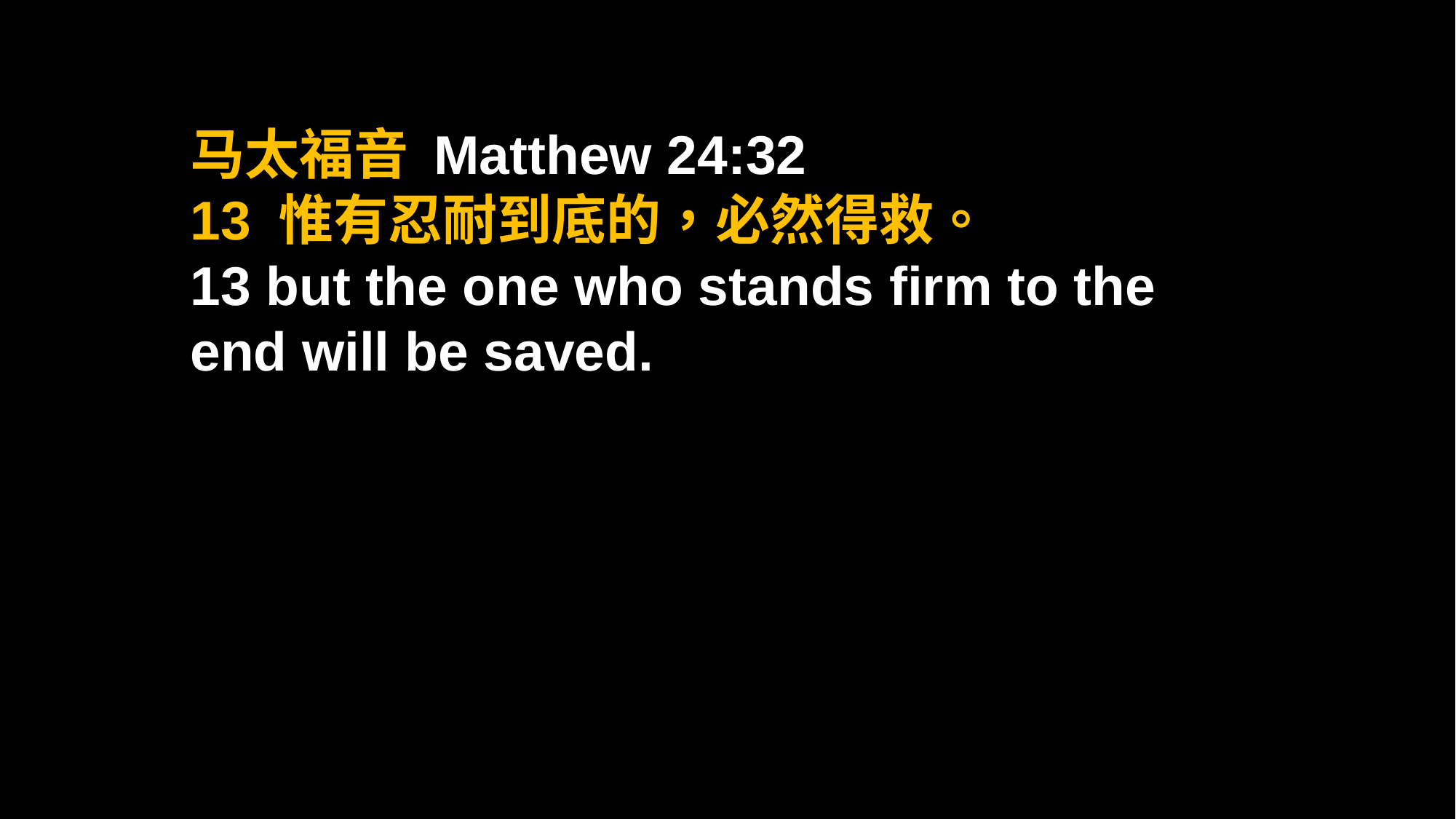

马太福音 Matthew 24:32
13 惟有忍耐到底的，必然得救。
13 but the one who stands firm to the end will be saved.